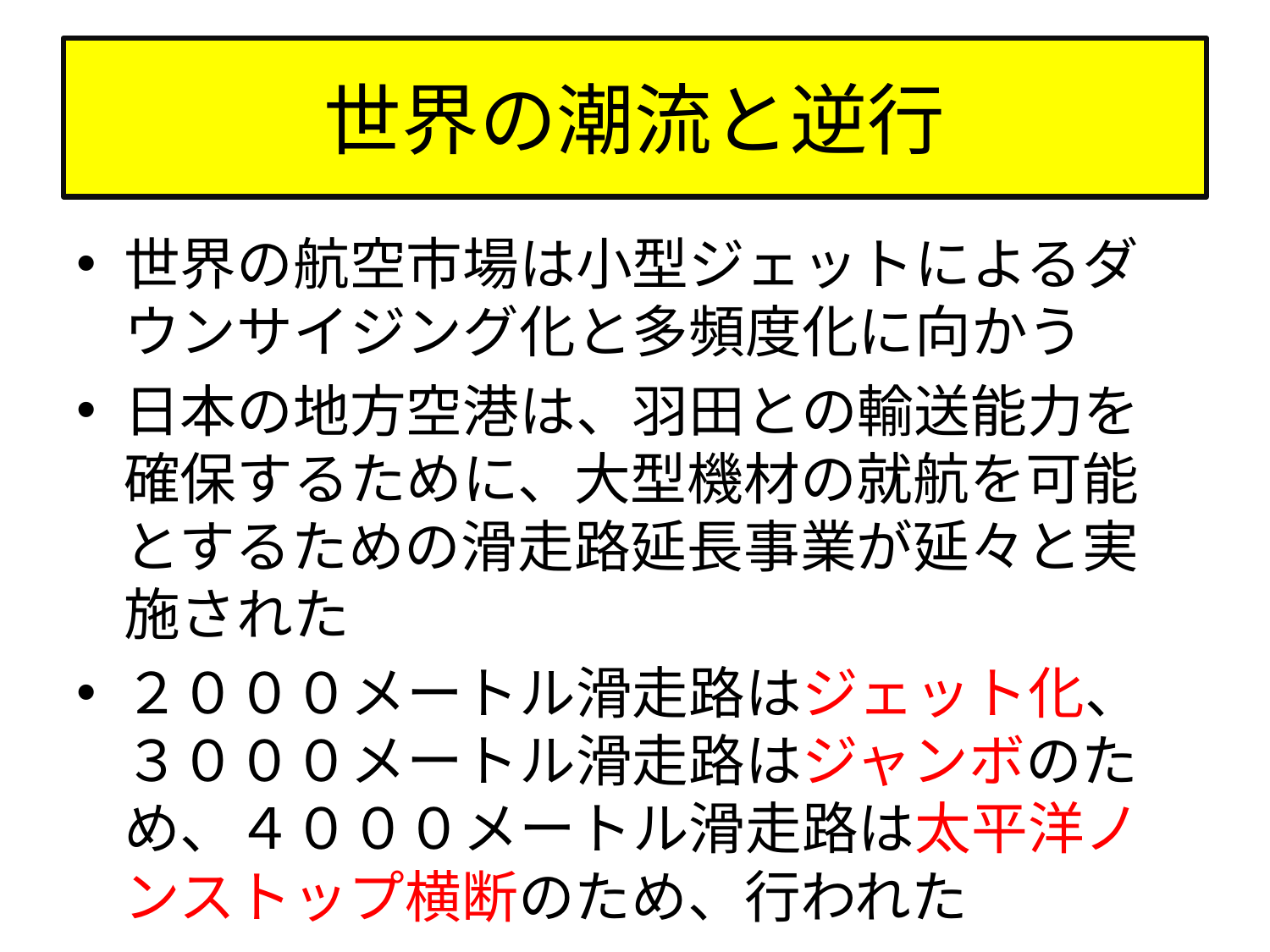

# 世界の潮流と逆行
世界の航空市場は小型ジェットによるダウンサイジング化と多頻度化に向かう
日本の地方空港は、羽田との輸送能力を確保するために、大型機材の就航を可能とするための滑走路延長事業が延々と実施された
２０００メートル滑走路はジェット化、３０００メートル滑走路はジャンボのため、４０００メートル滑走路は太平洋ノンストップ横断のため、行われた